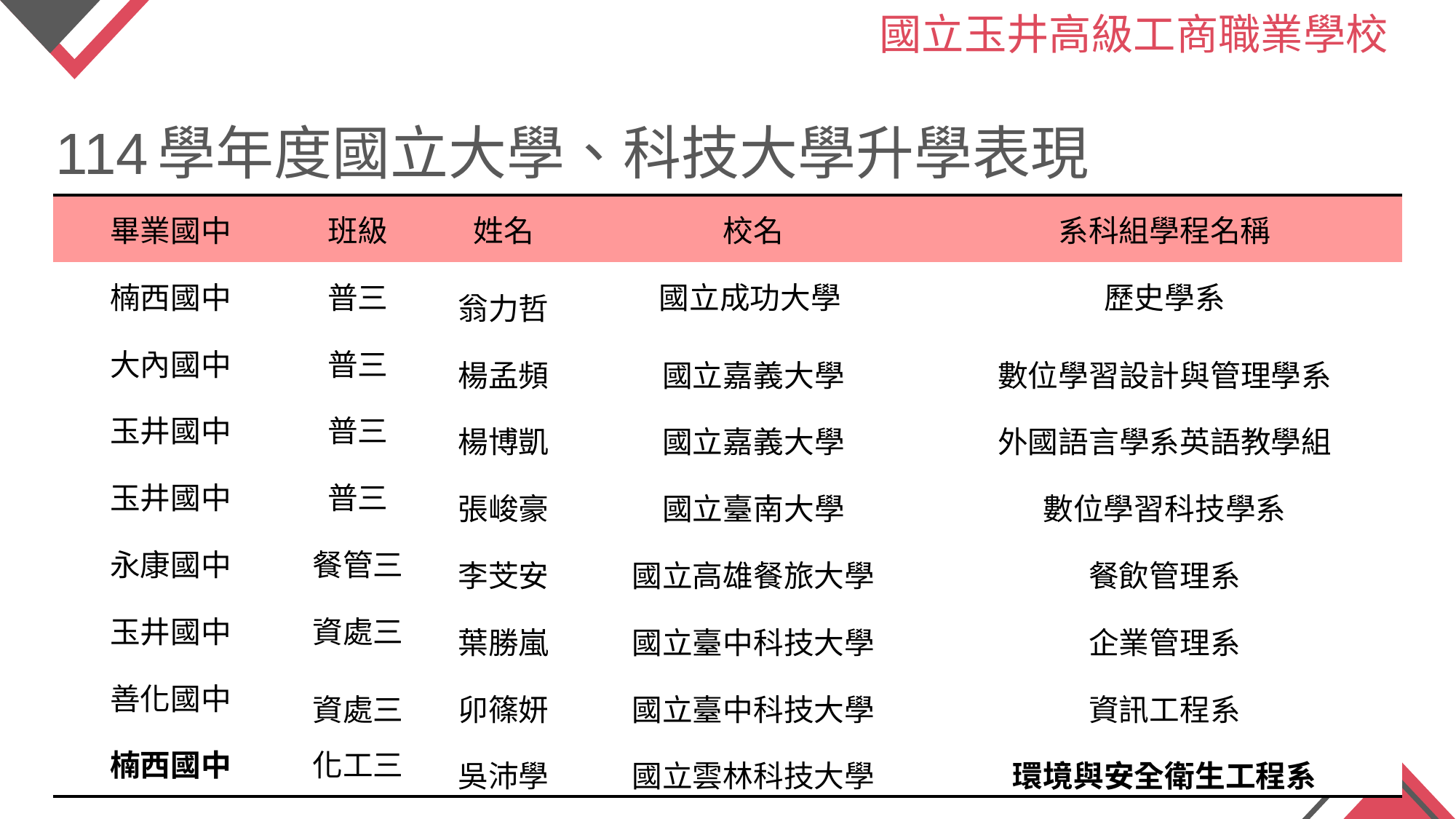

國立玉井高級工商職業學校
114學年度國立大學、科技大學升學表現
| 畢業國中 | 班級 | 姓名 | 校名 | 系科組學程名稱 |
| --- | --- | --- | --- | --- |
| 楠西國中 | 普三 | 翁力哲 | 國立成功大學 | 歷史學系 |
| 大內國中 | 普三 | 楊孟頻 | 國立嘉義大學 | 數位學習設計與管理學系 |
| 玉井國中 | 普三 | 楊博凱 | 國立嘉義大學 | 外國語言學系英語教學組 |
| 玉井國中 | 普三 | 張峻豪 | 國立臺南大學 | 數位學習科技學系 |
| 永康國中 | 餐管三 | 李芠安 | 國立高雄餐旅大學 | 餐飲管理系 |
| 玉井國中 | 資處三 | 葉勝嵐 | 國立臺中科技大學 | 企業管理系 |
| 善化國中 | 資處三 | 卯篠妍 | 國立臺中科技大學 | 資訊工程系 |
| 楠西國中 | 化工三 | 吳沛學 | 國立雲林科技大學 | 環境與安全衛生工程系 |